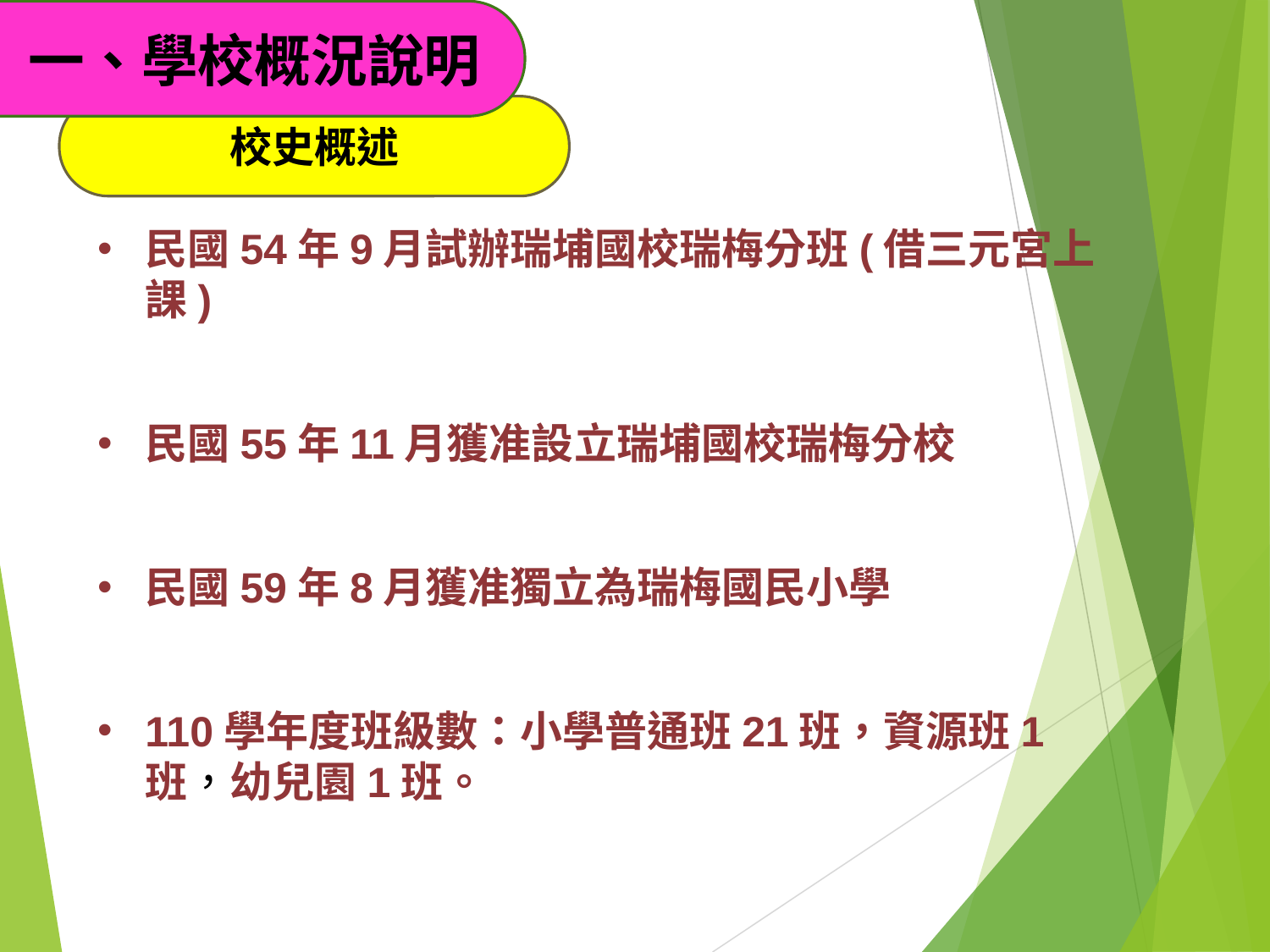

一、學校概況說明
校史概述
民國54年9月試辦瑞埔國校瑞梅分班(借三元宮上課)

民國55年11月獲准設立瑞埔國校瑞梅分校

民國59年8月獲准獨立為瑞梅國民小學

110學年度班級數：小學普通班21班，資源班1班，幼兒園1班。